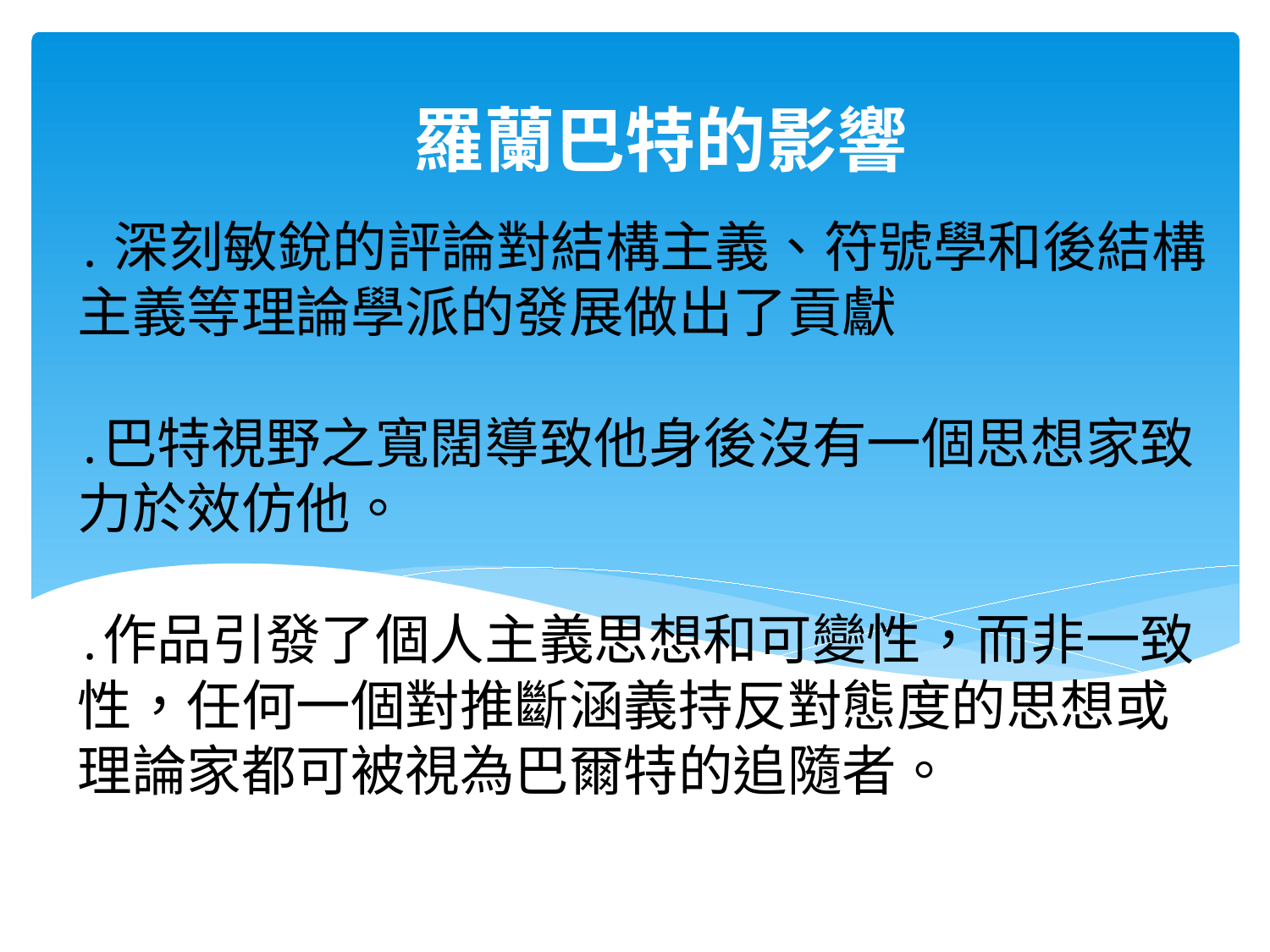

羅蘭巴特的影響
# ․深刻敏銳的評論對結構主義、符號學和後結構主義等理論學派的發展做出了貢獻 ․巴特視野之寬闊導致他身後沒有一個思想家致力於效仿他。 ․作品引發了個人主義思想和可變性，而非一致性，任何一個對推斷涵義持反對態度的思想或理論家都可被視為巴爾特的追隨者。